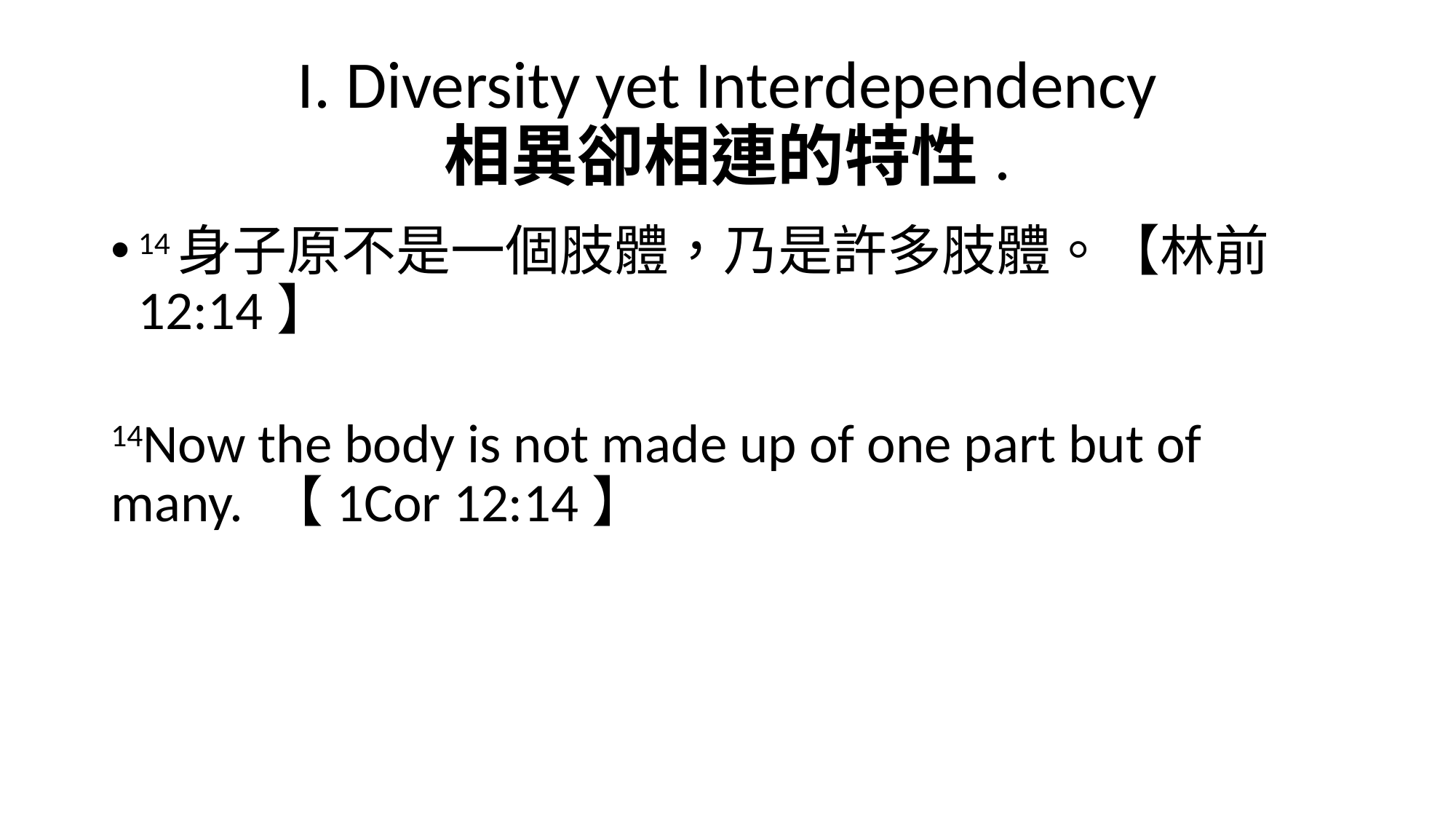

# I. Diversity yet Interdependency 相異卻相連的特性.
14身子原不是一個肢體，乃是許多肢體。【林前 12:14】
14Now the body is not made up of one part but of many. 【1Cor 12:14】